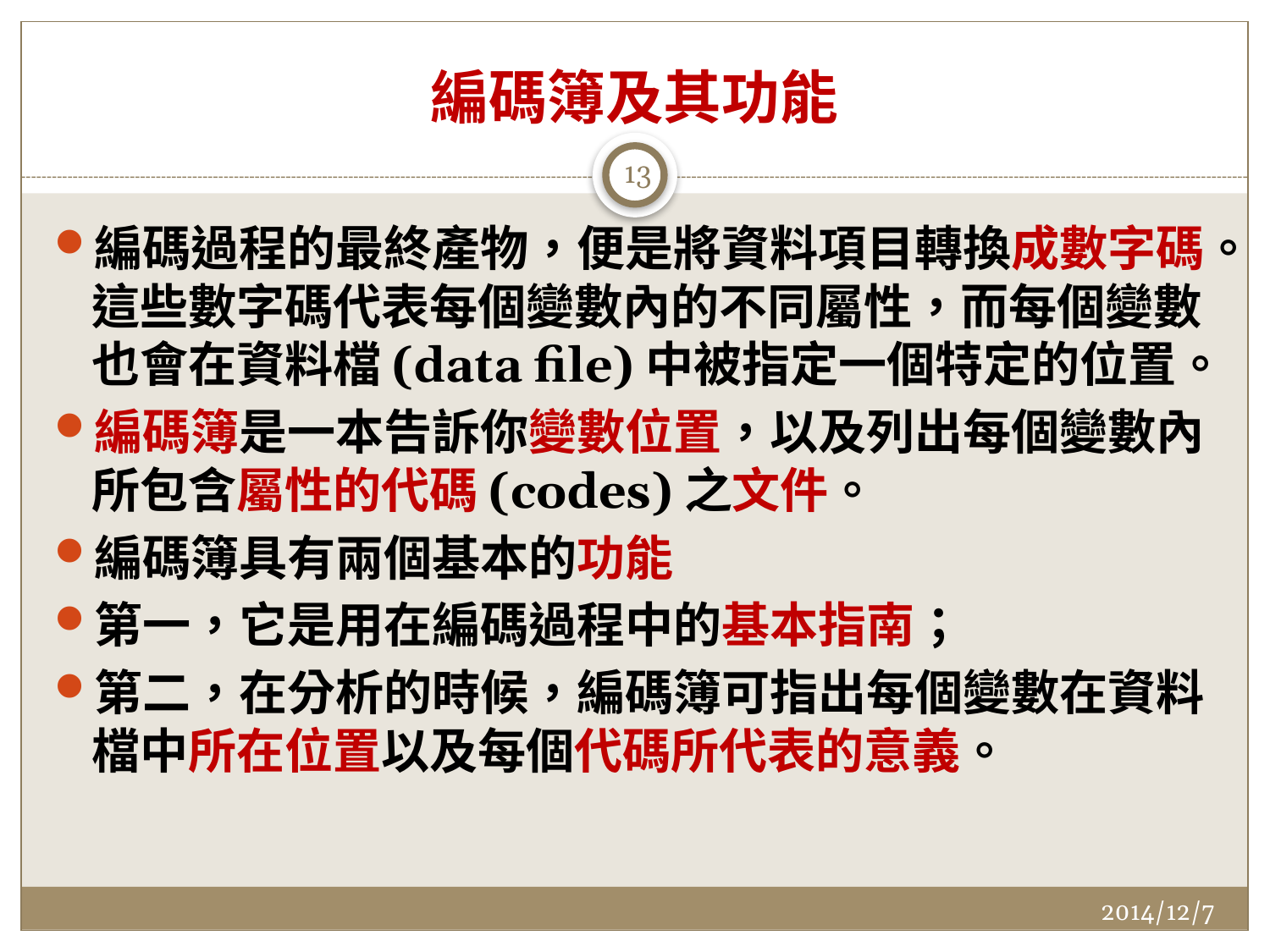

# 編碼簿及其功能
13
編碼過程的最終產物，便是將資料項目轉換成數字碼。這些數字碼代表每個變數內的不同屬性，而每個變數也會在資料檔(data file)中被指定一個特定的位置。
編碼簿是一本告訴你變數位置，以及列出每個變數內所包含屬性的代碼(codes)之文件。
編碼簿具有兩個基本的功能
第一，它是用在編碼過程中的基本指南；
第二，在分析的時候，編碼簿可指出每個變數在資料檔中所在位置以及每個代碼所代表的意義。

2014/12/7